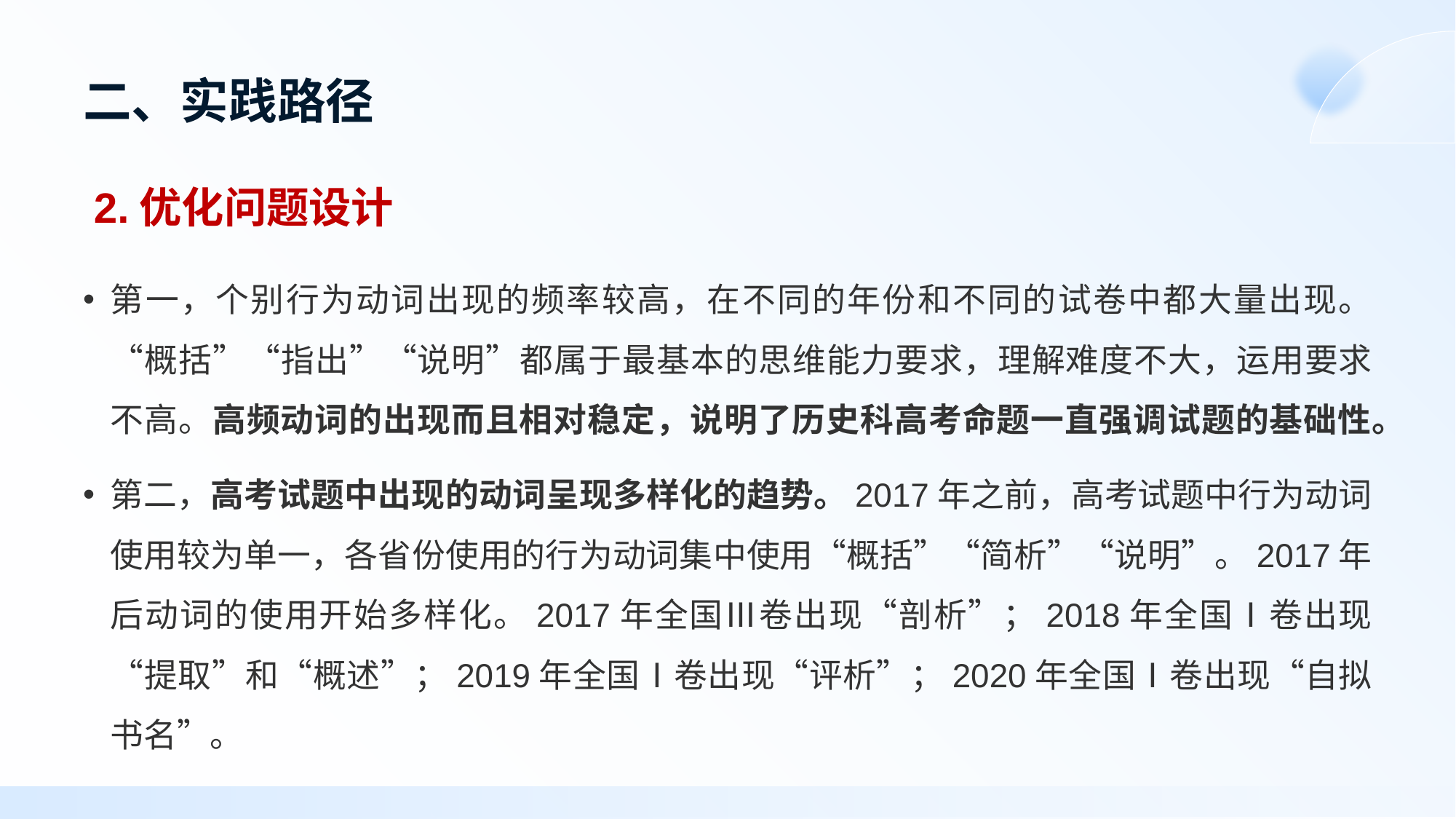

# 二、实践路径
2.优化问题设计
第一，个别行为动词出现的频率较高，在不同的年份和不同的试卷中都大量出现。“概括”“指出”“说明”都属于最基本的思维能力要求，理解难度不大，运用要求不高。高频动词的出现而且相对稳定，说明了历史科高考命题一直强调试题的基础性。
第二，高考试题中出现的动词呈现多样化的趋势。2017年之前，高考试题中行为动词使用较为单一，各省份使用的行为动词集中使用“概括”“简析”“说明”。2017年后动词的使用开始多样化。2017年全国Ⅲ卷出现“剖析”；2018年全国Ⅰ卷出现“提取”和“概述”；2019年全国Ⅰ卷出现“评析”；2020年全国Ⅰ卷出现“自拟书名”。